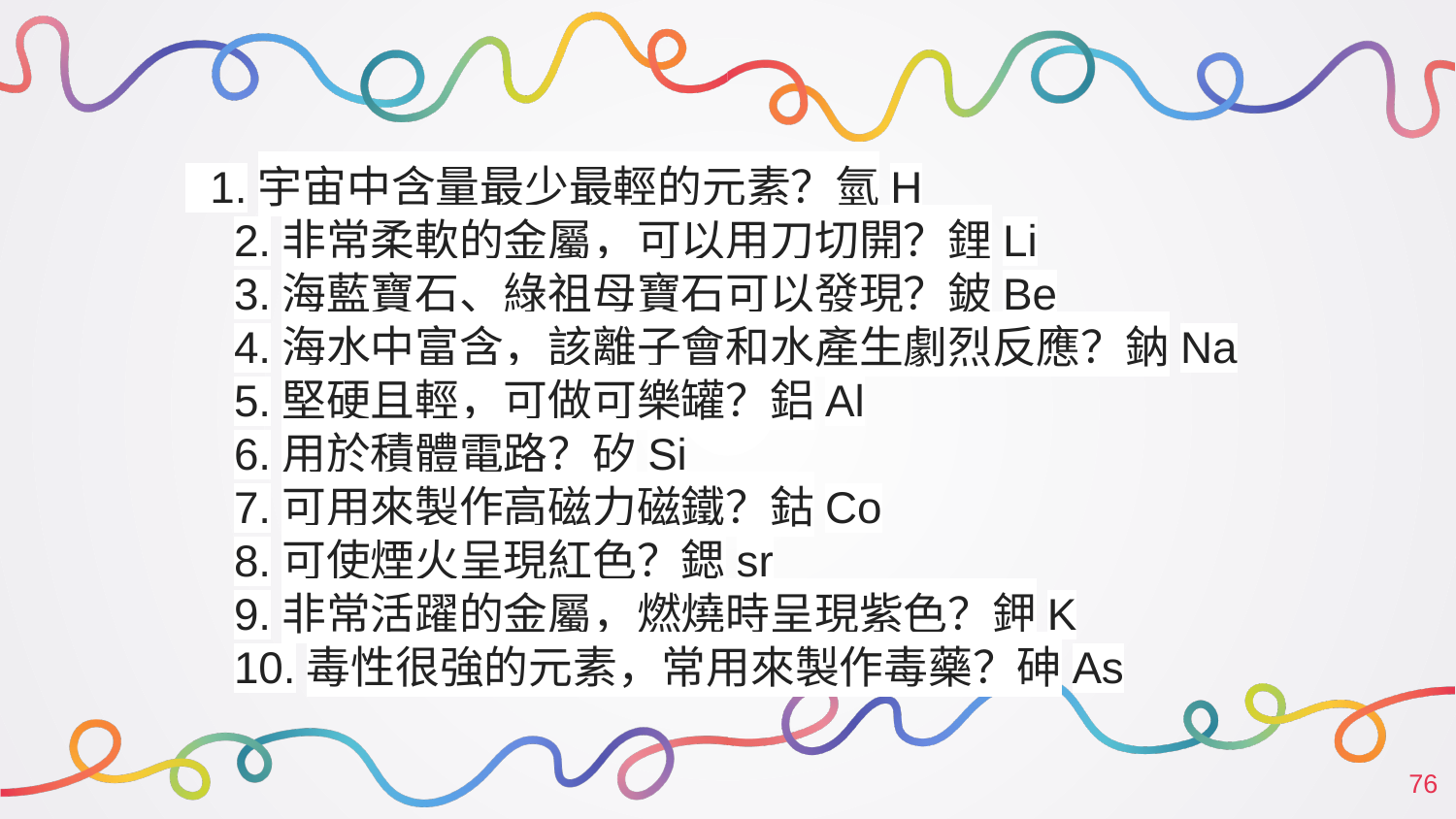

1.宇宙中含量最少最輕的元素？氫H
2.非常柔軟的金屬，可以用刀切開？鋰Li
3.海藍寶石、綠祖母寶石可以發現？鈹Be
4.海水中富含，該離子會和水產生劇烈反應？鈉Na
5.堅硬且輕，可做可樂罐？鋁Al
6.用於積體電路？矽Si
7.可用來製作高磁力磁鐵？鈷Co
8.可使煙火呈現紅色？鍶sr
9.非常活躍的金屬，燃燒時呈現紫色？鉀K
10.毒性很強的元素，常用來製作毒藥？砷As
76